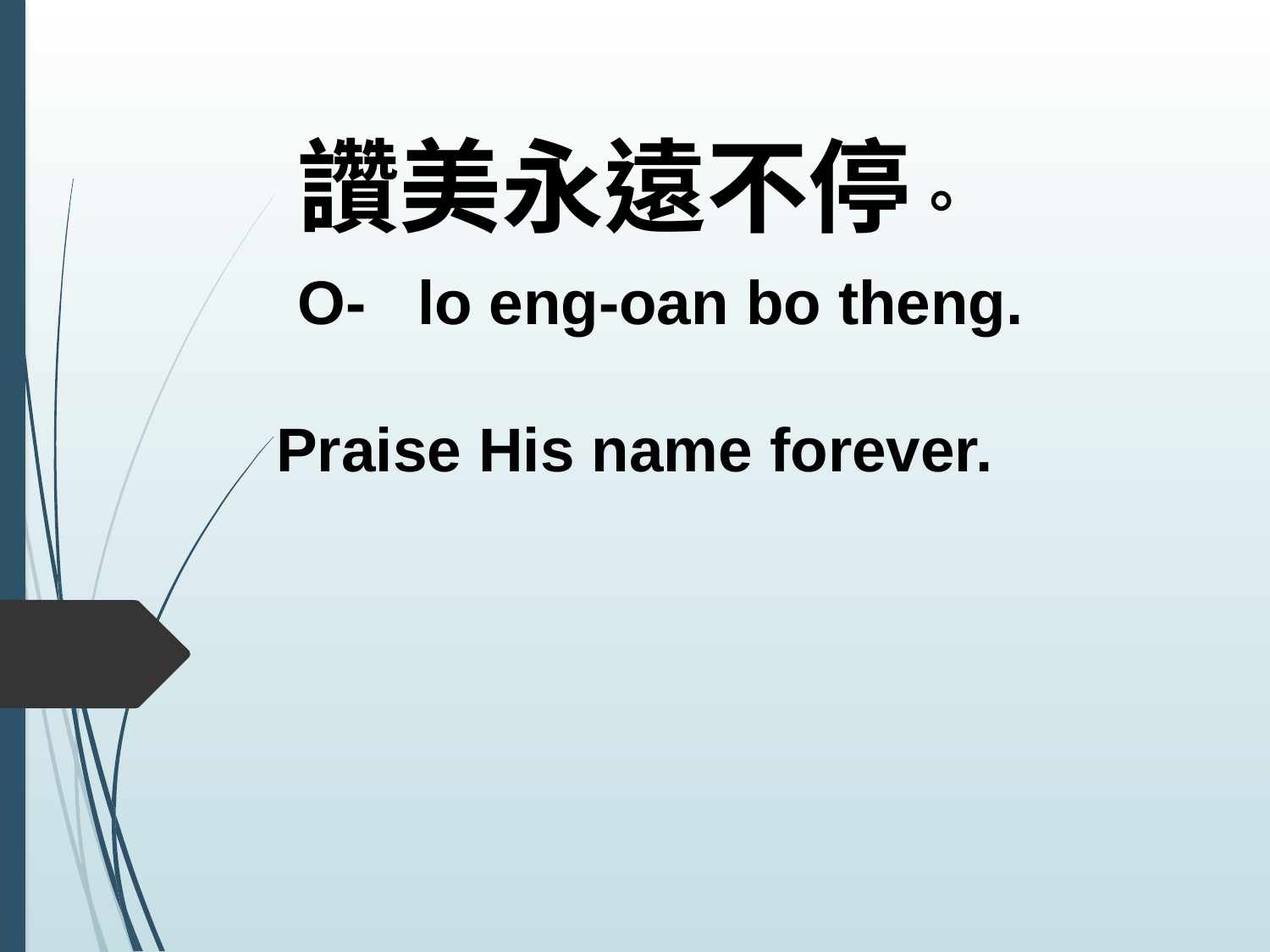

讚美永遠不停。
   O-   lo eng-oan bo theng.

Praise His name forever.